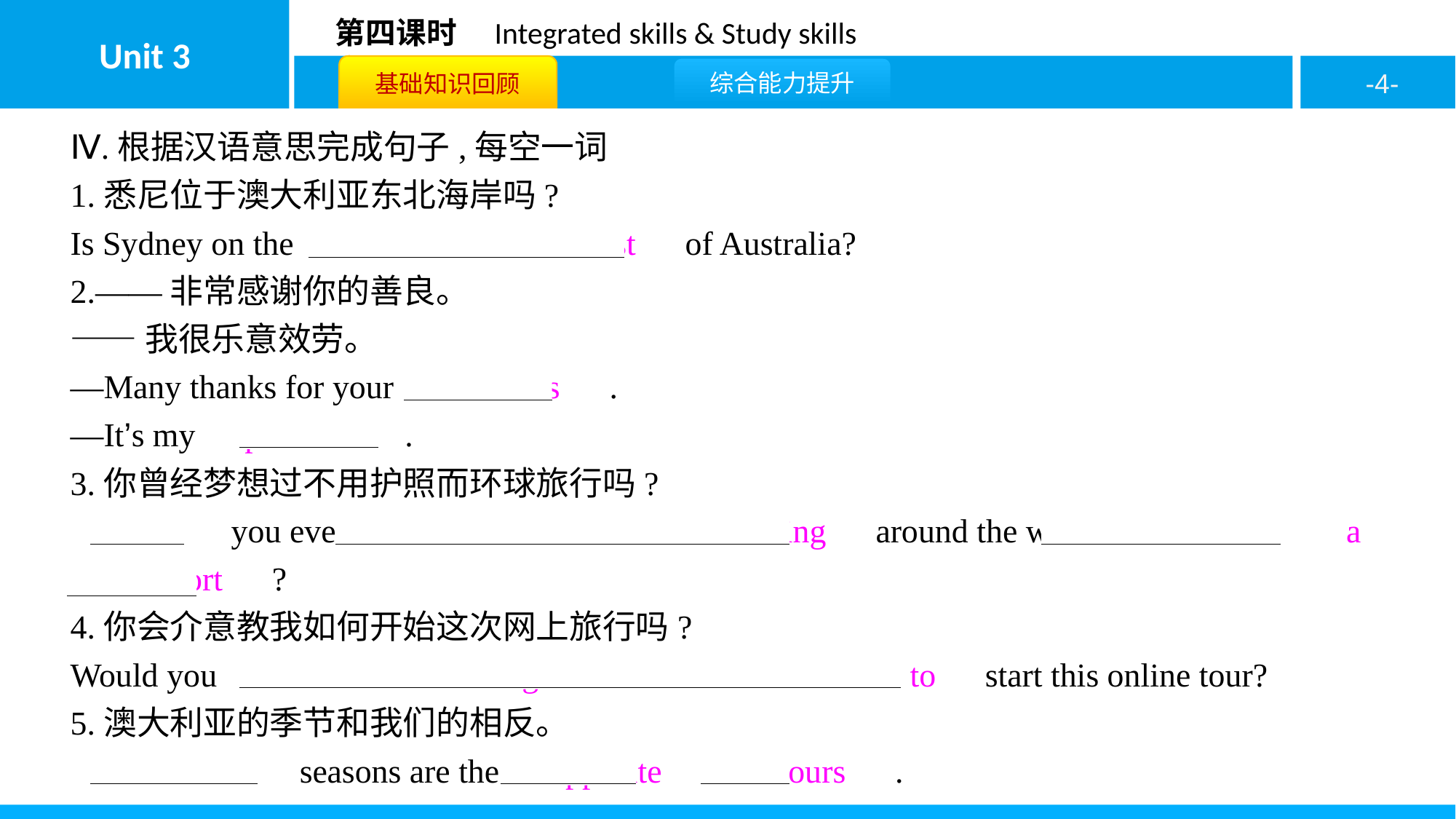

Ⅳ.根据汉语意思完成句子,每空一词
1.悉尼位于澳大利亚东北海岸吗?
Is Sydney on the　north-east　 　coast　of Australia?
2.——非常感谢你的善良。
——我很乐意效劳。
—Many thanks for your　kindness　.
—It’s my　pleasure　.
3.你曾经梦想过不用护照而环球旅行吗?
　Have　you ever　dreamt　 　of　 　travelling　around the world　without　 　a　 　passport　?
4.你会介意教我如何开始这次网上旅行吗?
Would you　mind　 　teaching　 　me　 　how　 　to　start this online tour?
5.澳大利亚的季节和我们的相反。
　Australian　seasons are the　opposite　of　ours　.